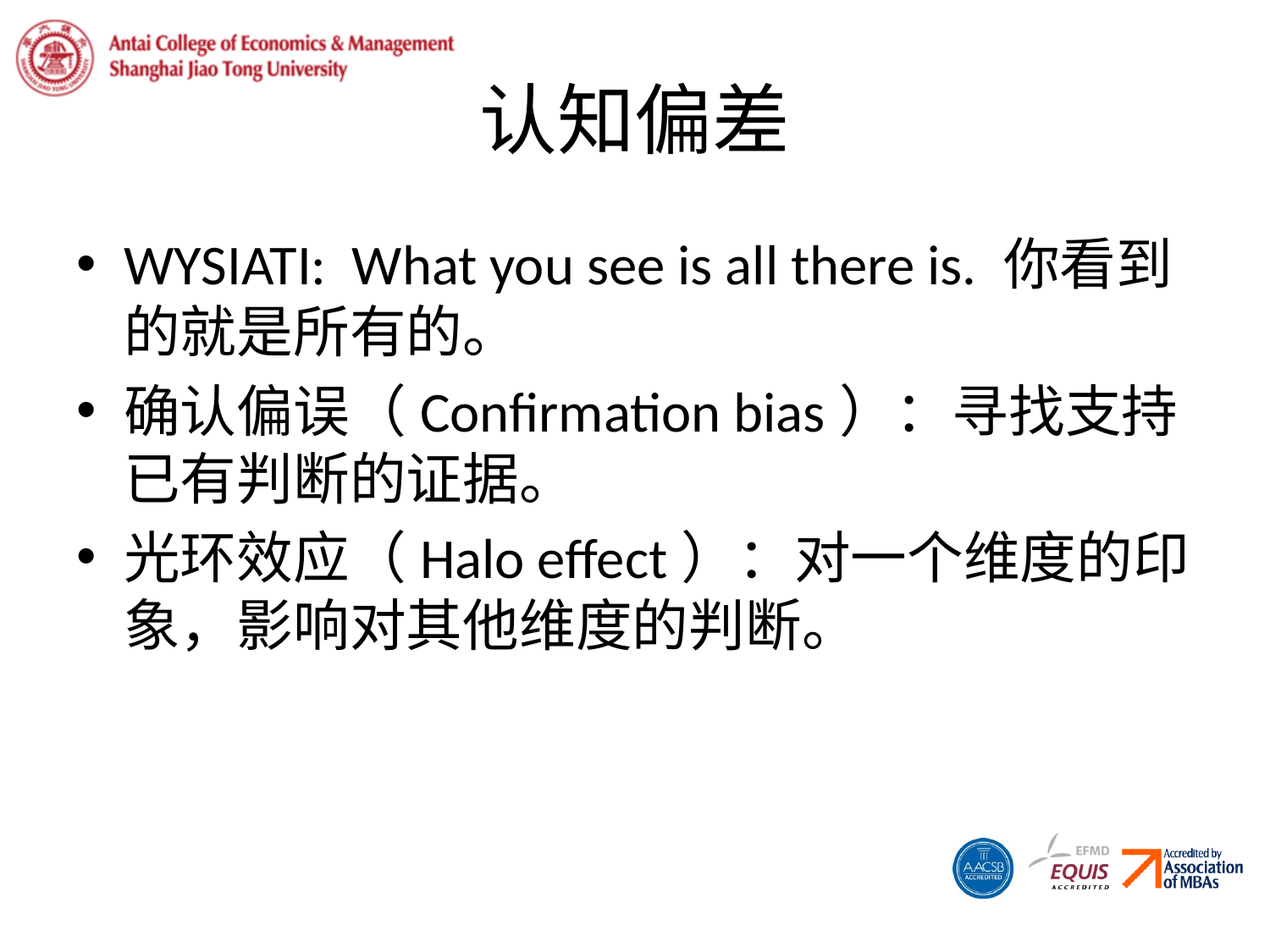

# 认知偏差
WYSIATI:  What you see is all there is. 你看到的就是所有的。
确认偏误（Confirmation bias）：寻找支持已有判断的证据。
光环效应（Halo effect）：对一个维度的印象，影响对其他维度的判断。